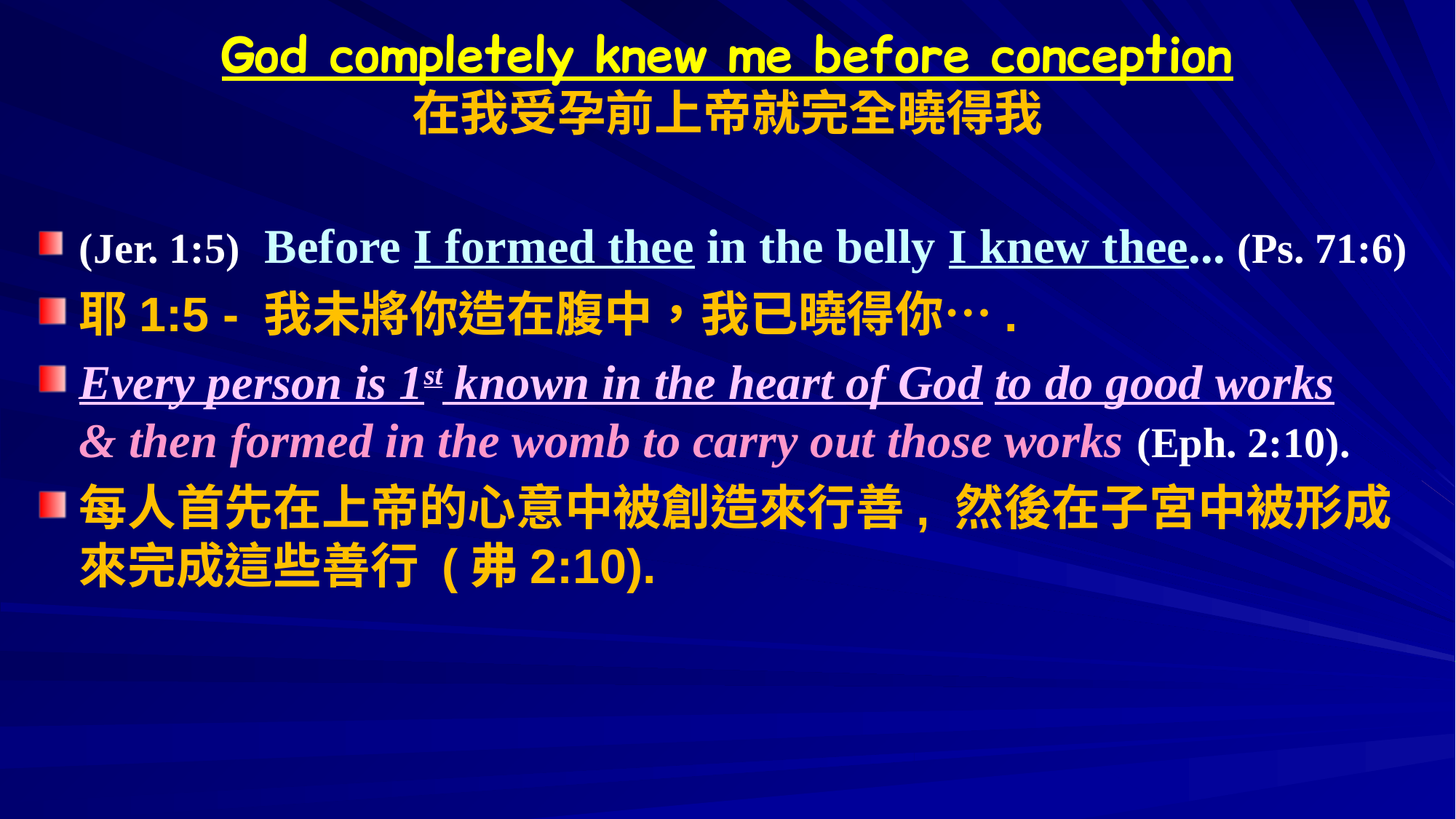

# God completely knew me before conception 在我受孕前上帝就完全曉得我
(Jer. 1:5)  Before I formed thee in the belly I knew thee... (Ps. 71:6)
耶1:5 - 我未將你造在腹中，我已曉得你….
Every person is 1st known in the heart of God to do good works     & then formed in the womb to carry out those works (Eph. 2:10).
每人首先在上帝的心意中被創造來行善, 然後在子宮中被形成來完成這些善行 (弗2:10).